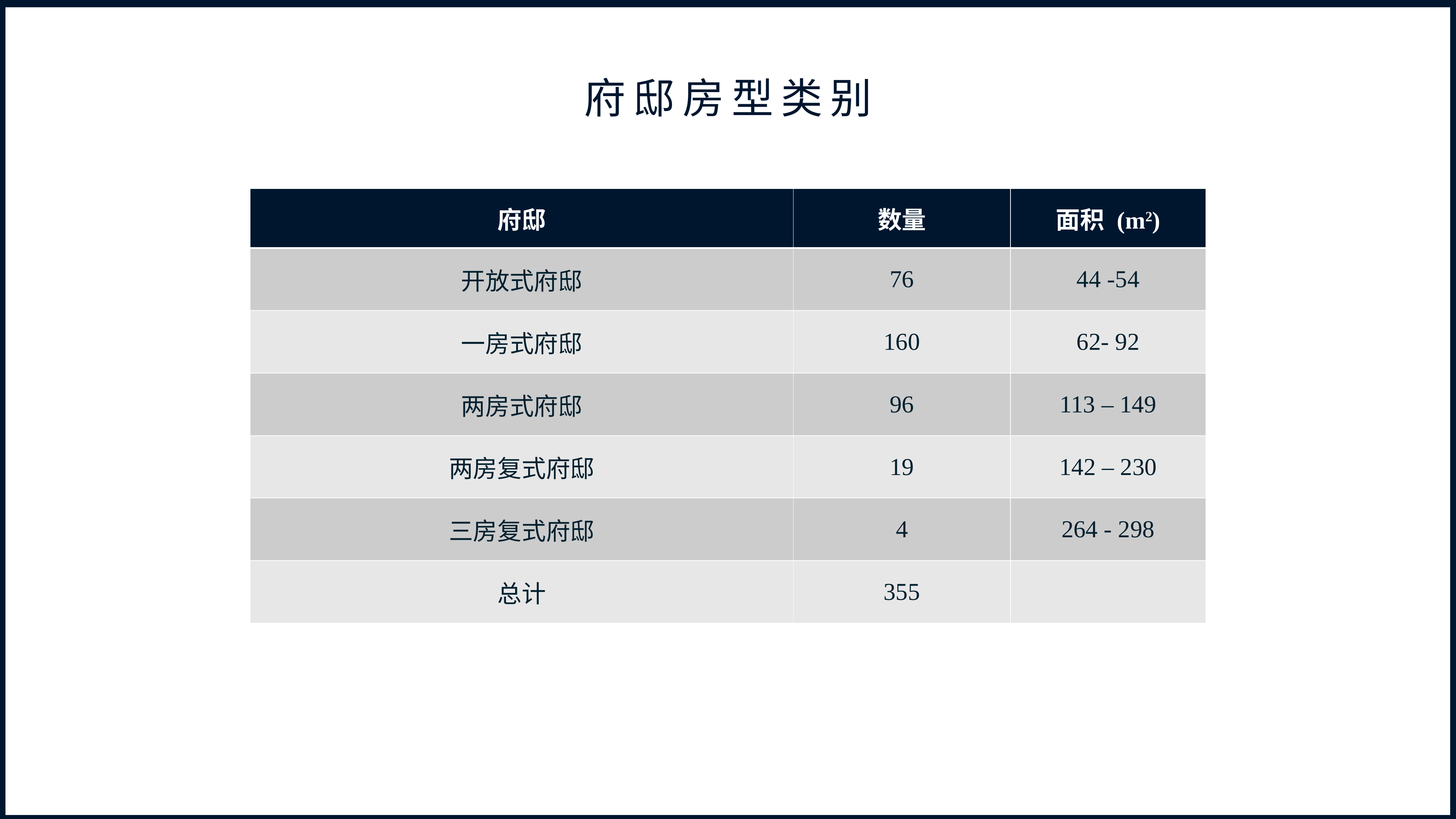

府邸房型类别
| 府邸 | 数量 | 面积 (m2) |
| --- | --- | --- |
| 开放式府邸 | 76 | 44 -54 |
| 一房式府邸 | 160 | 62- 92 |
| 两房式府邸 | 96 | 113 – 149 |
| 两房复式府邸 | 19 | 142 – 230 |
| 三房复式府邸 | 4 | 264 - 298 |
| 总计 | 355 |  |